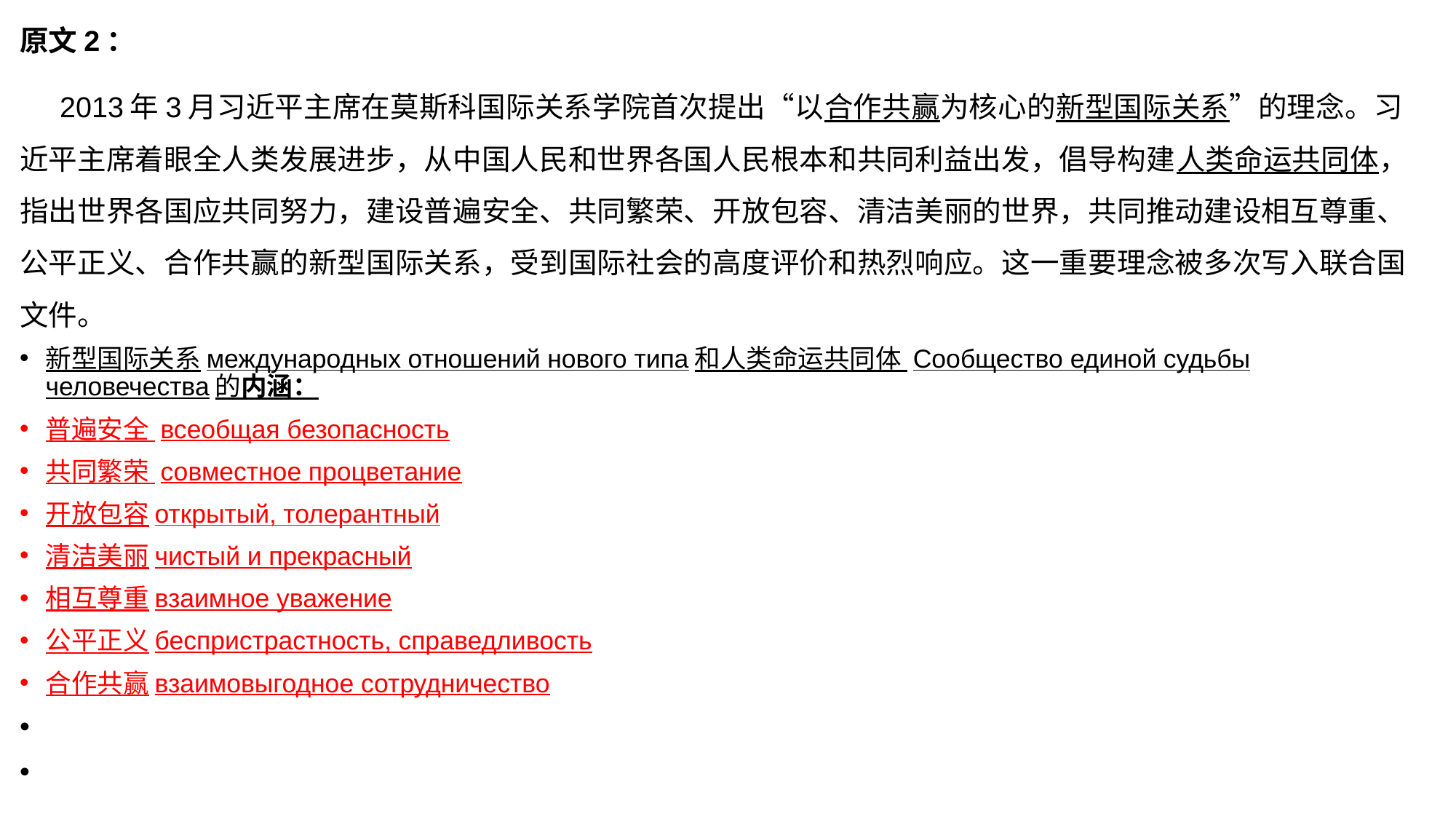

原文2：
     2013年3月习近平主席在莫斯科国际关系学院首次提出“以合作共赢为核心的新型国际关系”的理念。习近平主席着眼全人类发展进步，从中国人民和世界各国人民根本和共同利益出发，倡导构建人类命运共同体，指出世界各国应共同努力，建设普遍安全、共同繁荣、开放包容、清洁美丽的世界，共同推动建设相互尊重、公平正义、合作共赢的新型国际关系，受到国际社会的高度评价和热烈响应。这一重要理念被多次写入联合国文件。
新型国际关系международных отношений нового типа和人类命运共同体 Сообщество единой судьбы человечества的内涵：
普遍安全 всеобщая безопасность
共同繁荣 совместное процветание
开放包容открытый, толерантный
清洁美丽чистый и прекрасный
相互尊重взаимное уважение
公平正义беспристрастность, справедливость
合作共赢взаимовыгодное сотрудничество